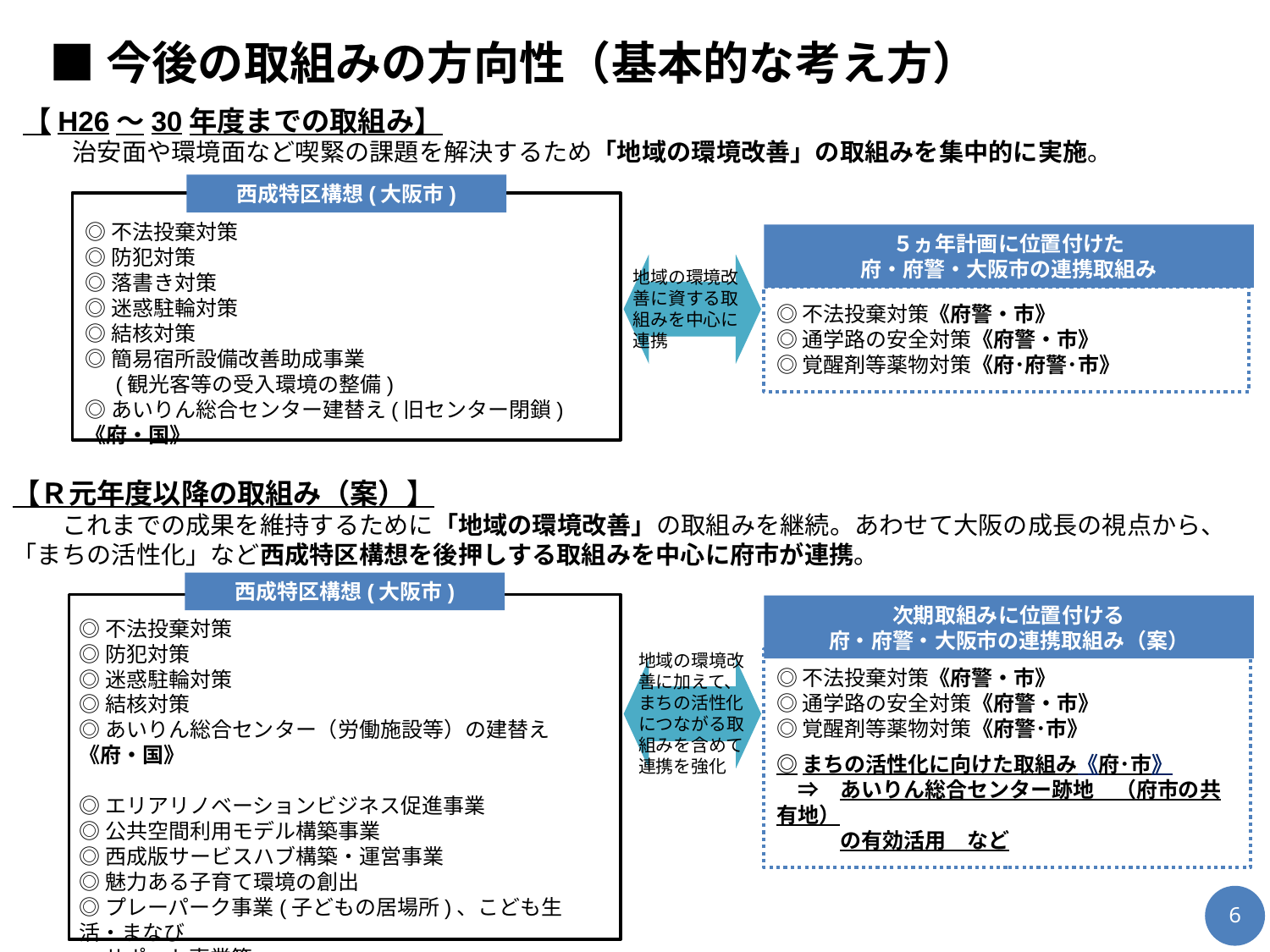

■今後の取組みの方向性（基本的な考え方）
【H26～30年度までの取組み】
　　治安面や環境面など喫緊の課題を解決するため「地域の環境改善」の取組みを集中的に実施。
西成特区構想(大阪市)

◎不法投棄対策
◎防犯対策
◎落書き対策
◎迷惑駐輪対策
◎結核対策
◎簡易宿所設備改善助成事業
　 (観光客等の受入環境の整備)
◎あいりん総合センター建替え(旧センター閉鎖)　《府・国》
５ヵ年計画に位置付けた
府・府警・大阪市の連携取組み

地域の環境改善に資する取組みを中心に連携
◎不法投棄対策《府警・市》
◎通学路の安全対策《府警・市》
◎覚醒剤等薬物対策《府･府警･市》
【Ｒ元年度以降の取組み（案）】
　　これまでの成果を維持するために「地域の環境改善」の取組みを継続。あわせて大阪の成長の視点から、「まちの活性化」など西成特区構想を後押しする取組みを中心に府市が連携。
西成特区構想(大阪市)

次期取組みに位置付ける
府・府警・大阪市の連携取組み（案）
◎不法投棄対策
◎防犯対策
◎迷惑駐輪対策
◎結核対策
◎あいりん総合センター（労働施設等）の建替え　《府・国》

◎エリアリノベーションビジネス促進事業
◎公共空間利用モデル構築事業
◎西成版サービスハブ構築・運営事業
◎魅力ある子育て環境の創出
◎プレーパーク事業(子どもの居場所)、こども生活・まなび
　 サポート事業等
地域の環境改善に加えて、まちの活性化につながる取組みを含めて連携を強化
◎不法投棄対策《府警・市》
◎通学路の安全対策《府警・市》
◎覚醒剤等薬物対策《府警･市》
◎まちの活性化に向けた取組み《府･市》
　⇒　あいりん総合センター跡地　（府市の共有地）
　　　の有効活用　など

6